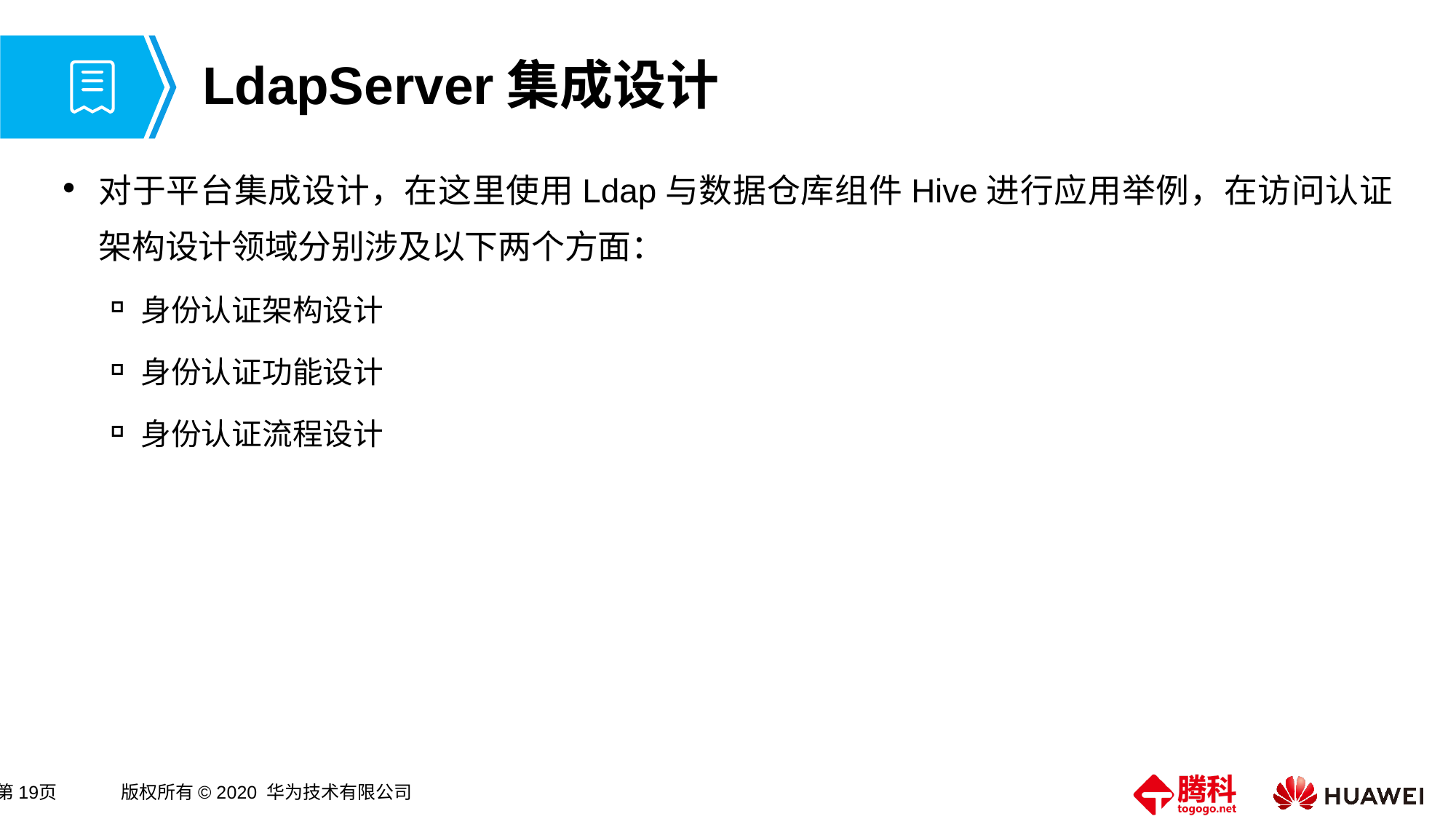

# LdapServer集成设计
对于平台集成设计，在这里使用Ldap与数据仓库组件Hive进行应用举例，在访问认证架构设计领域分别涉及以下两个方面：
身份认证架构设计
身份认证功能设计
身份认证流程设计